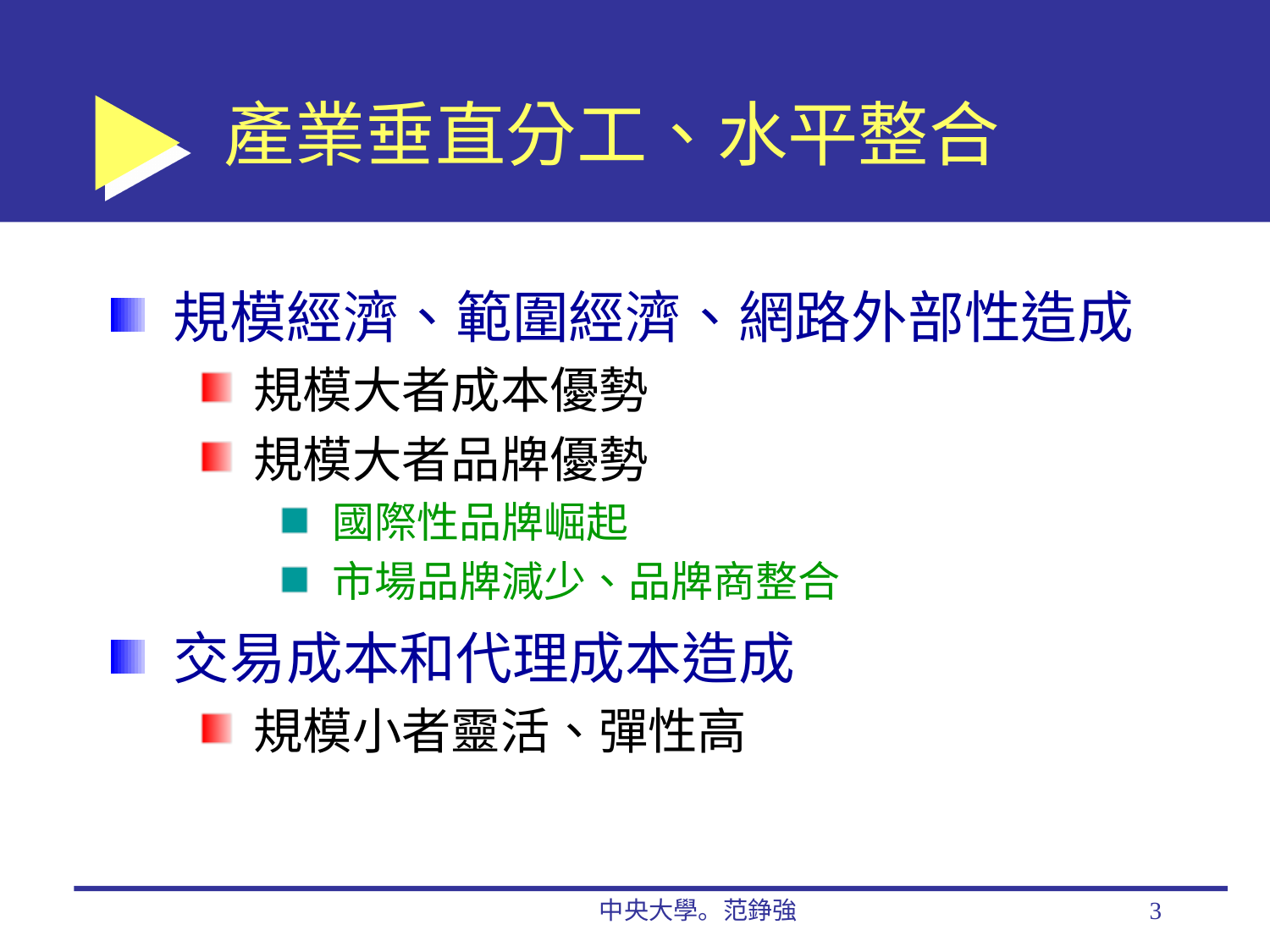

# 產業垂直分工、水平整合
規模經濟、範圍經濟、網路外部性造成
規模大者成本優勢
規模大者品牌優勢
國際性品牌崛起
市場品牌減少、品牌商整合
交易成本和代理成本造成
規模小者靈活、彈性高
中央大學。范錚強
3